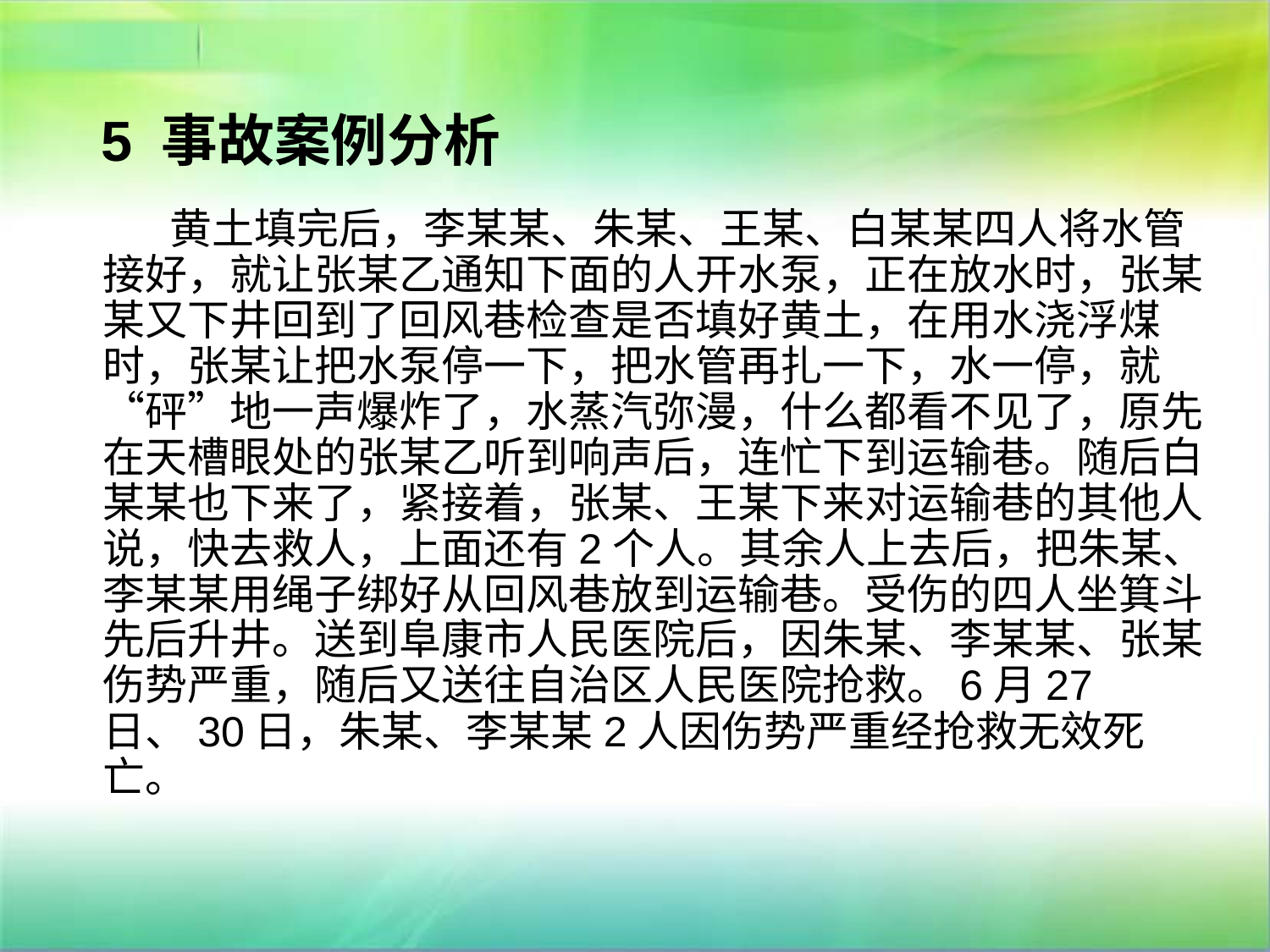

5 事故案例分析
           黄土填完后，李某某、朱某、王某、白某某四人将水管接好，就让张某乙通知下面的人开水泵，正在放水时，张某某又下井回到了回风巷检查是否填好黄土，在用水浇浮煤时，张某让把水泵停一下，把水管再扎一下，水一停，就“砰”地一声爆炸了，水蒸汽弥漫，什么都看不见了，原先在天槽眼处的张某乙听到响声后，连忙下到运输巷。随后白某某也下来了，紧接着，张某、王某下来对运输巷的其他人说，快去救人，上面还有2个人。其余人上去后，把朱某、李某某用绳子绑好从回风巷放到运输巷。受伤的四人坐箕斗先后升井。送到阜康市人民医院后，因朱某、李某某、张某伤势严重，随后又送往自治区人民医院抢救。6月27日、30日，朱某、李某某2人因伤势严重经抢救无效死亡。